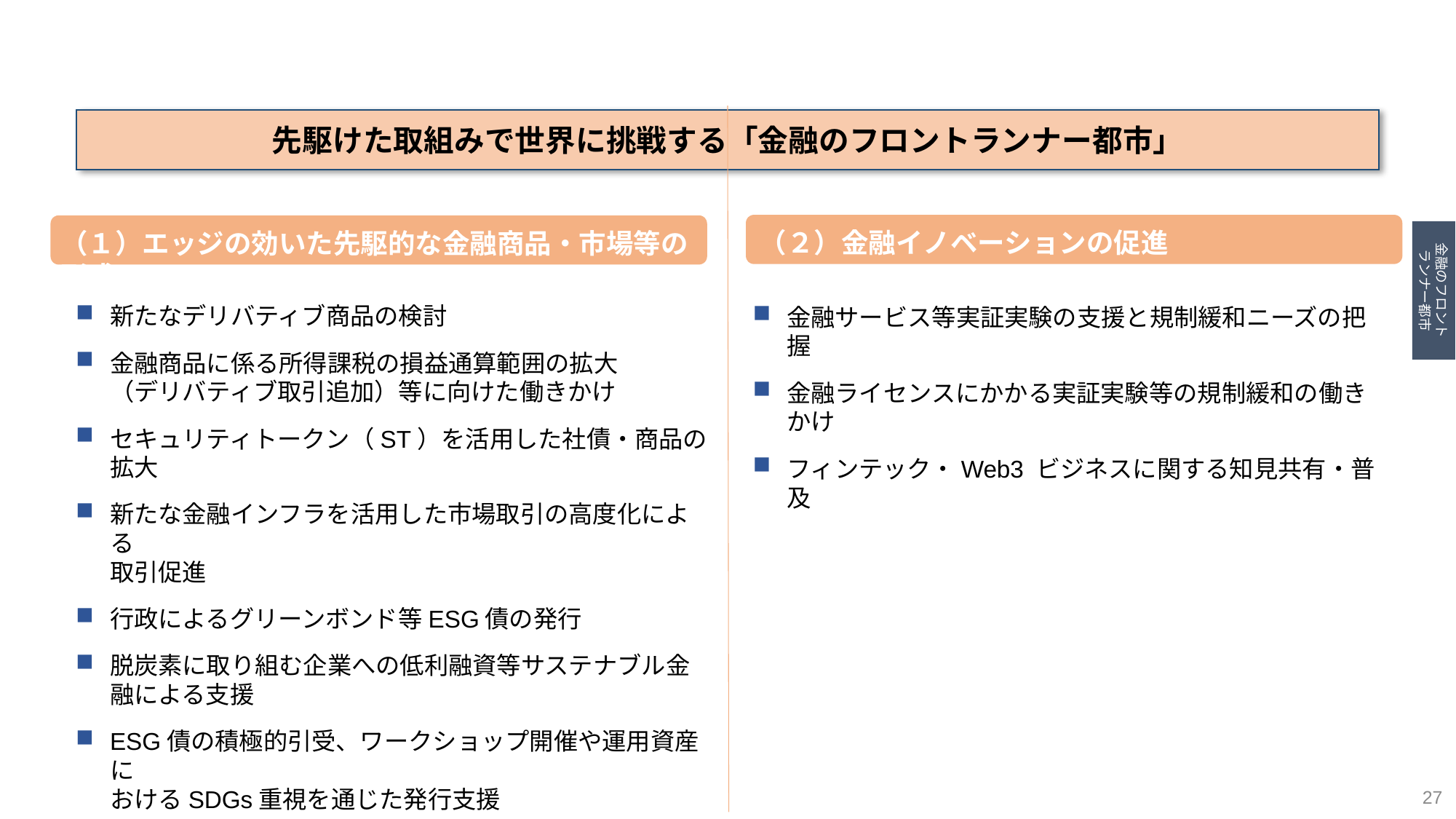

先駆けた取組みで世界に挑戦する「金融のフロントランナー都市」

（２）金融イノベーションの促進
（１）エッジの効いた先駆的な金融商品・市場等の形成
金融のフロント
ランナー都市
新たなデリバティブ商品の検討

金融商品に係る所得課税の損益通算範囲の拡大
（デリバティブ取引追加）等に向けた働きかけ

セキュリティトークン（ST）を活用した社債・商品の拡大

新たな金融インフラを活用した市場取引の高度化による
取引促進

行政によるグリーンボンド等ESG債の発行

脱炭素に取り組む企業への低利融資等サステナブル金融による支援

ESG債の積極的引受、ワークショップ開催や運用資産に
おけるSDGs重視を通じた発行支援
金融サービス等実証実験の支援と規制緩和ニーズの把握

金融ライセンスにかかる実証実験等の規制緩和の働きかけ

フィンテック・Web3 ビジネスに関する知見共有・普及

27